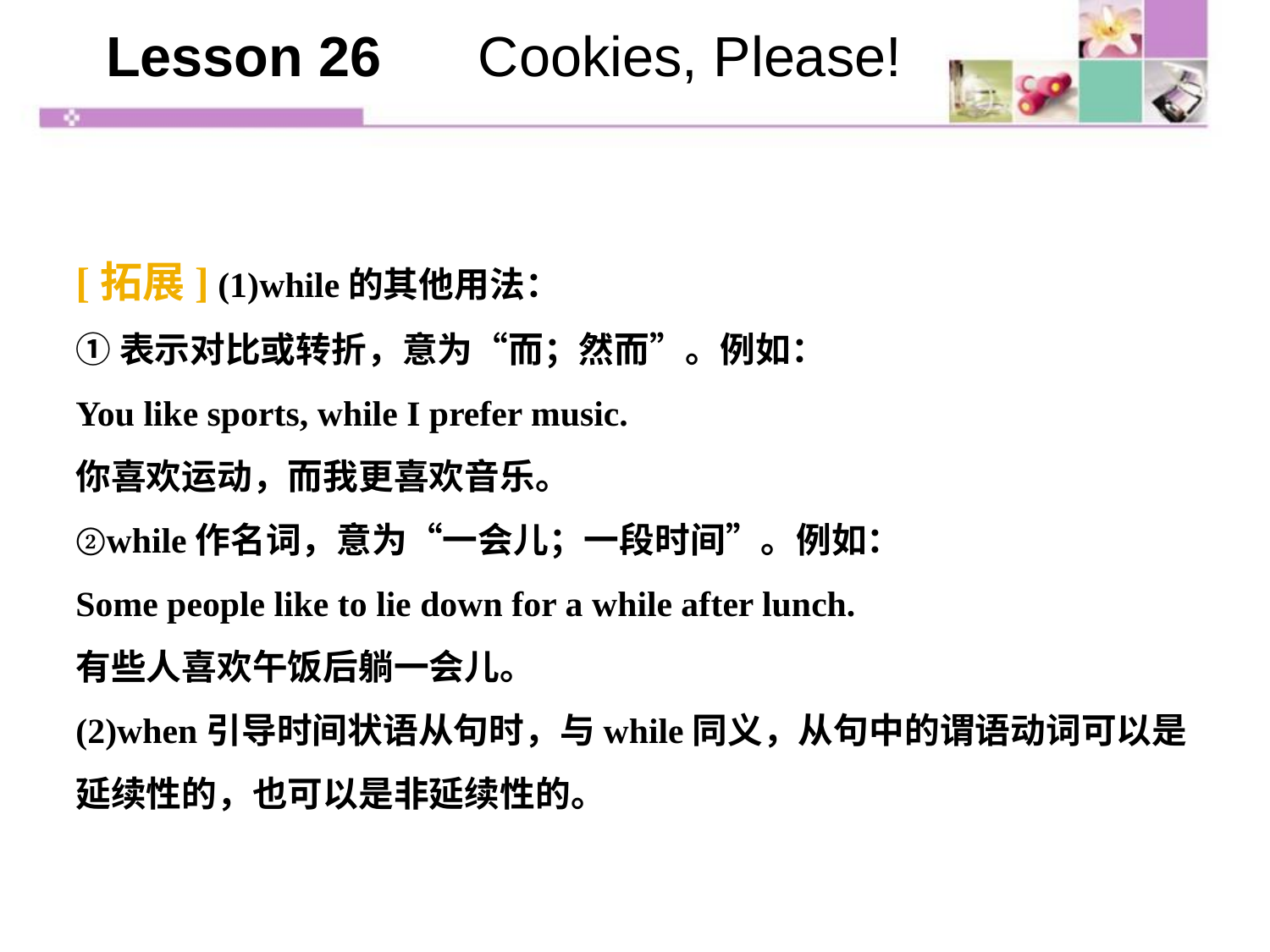

Lesson 26　 Cookies, Please!
[拓展] (1)while的其他用法：
①表示对比或转折，意为“而；然而”。例如：
You like sports, while I prefer music.
你喜欢运动，而我更喜欢音乐。
②while作名词，意为“一会儿；一段时间”。例如：
Some people like to lie down for a while after lunch.
有些人喜欢午饭后躺一会儿。
(2)when引导时间状语从句时，与while同义，从句中的谓语动词可以是延续性的，也可以是非延续性的。